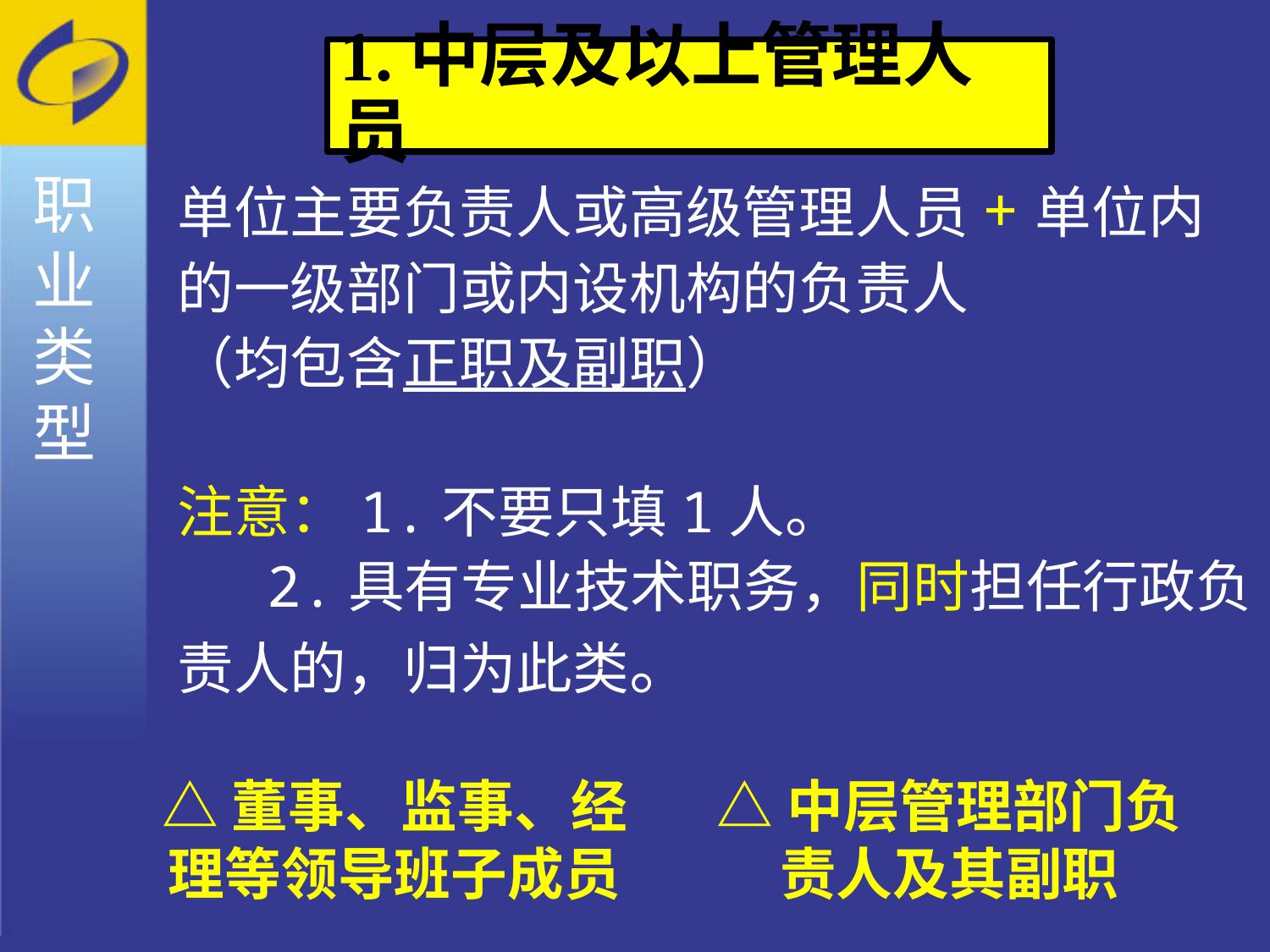

1.中层及以上管理人员
单位主要负责人或高级管理人员+单位内的一级部门或内设机构的负责人
（均包含正职及副职）
注意：1.不要只填1人。
      2.具有专业技术职务，同时担任行政负责人的，归为此类。
职业类型
△中层管理部门负责人及其副职
△董事、监事、经理等领导班子成员